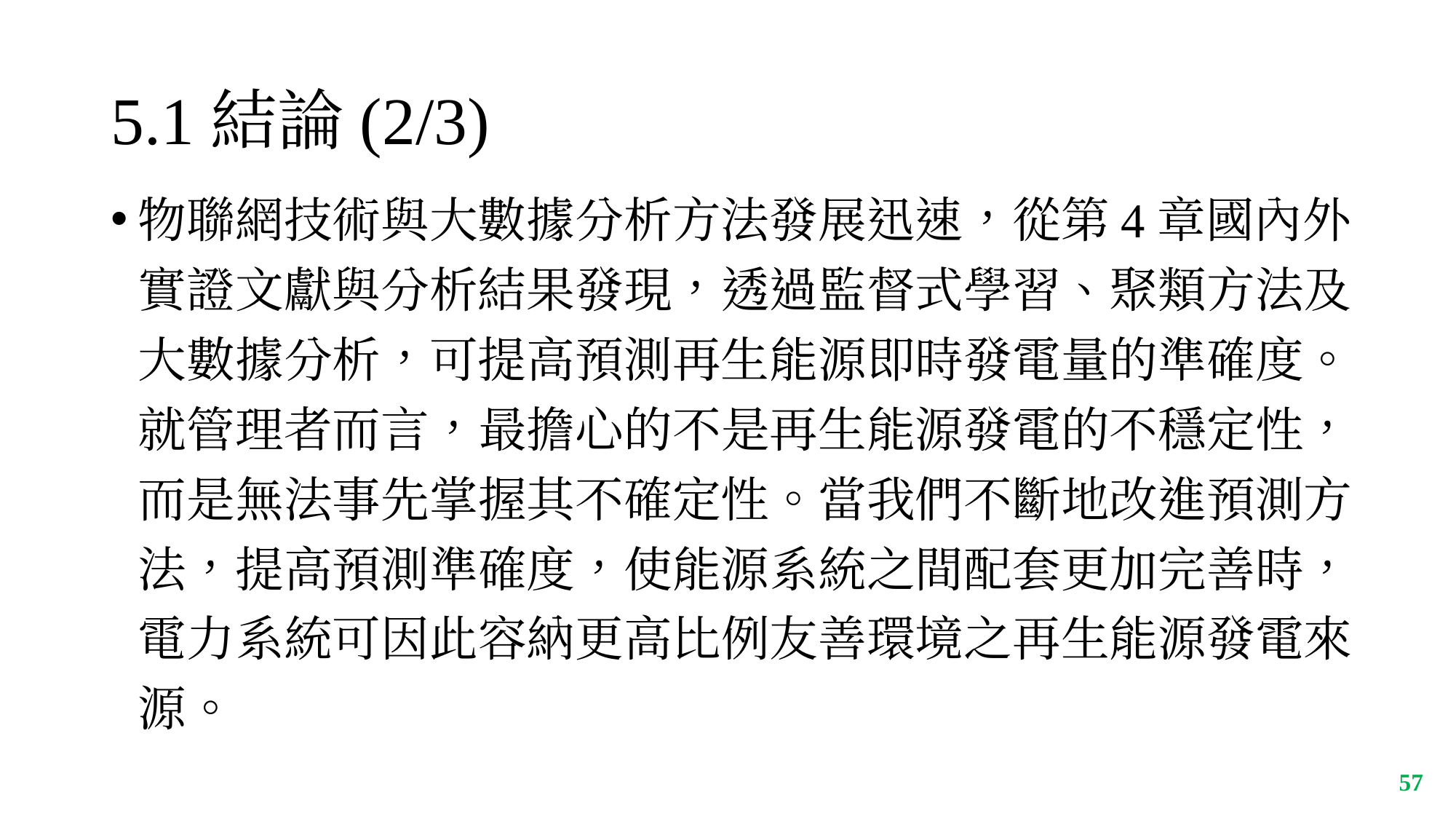

# 5.1結論(2/3)
物聯網技術與大數據分析方法發展迅速，從第4章國內外實證文獻與分析結果發現，透過監督式學習、聚類方法及大數據分析，可提高預測再生能源即時發電量的準確度。就管理者而言，最擔心的不是再生能源發電的不穩定性，而是無法事先掌握其不確定性。當我們不斷地改進預測方法，提高預測準確度，使能源系統之間配套更加完善時，電力系統可因此容納更高比例友善環境之再生能源發電來源。
57